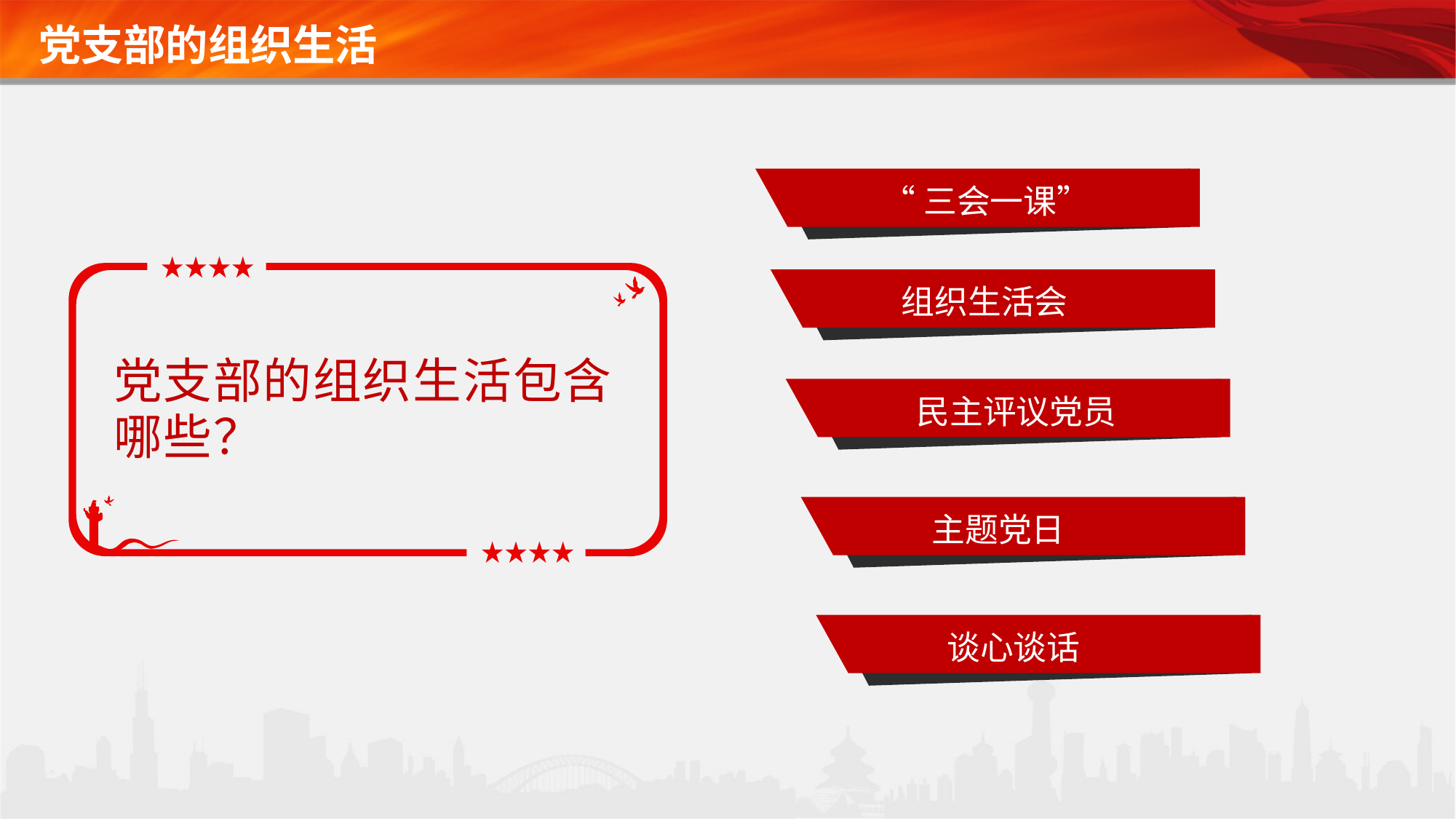

党支部的组织生活

“三会一课”

党支部的组织生活包含哪些？

组织生活会

民主评议党员

主题党日

谈心谈话